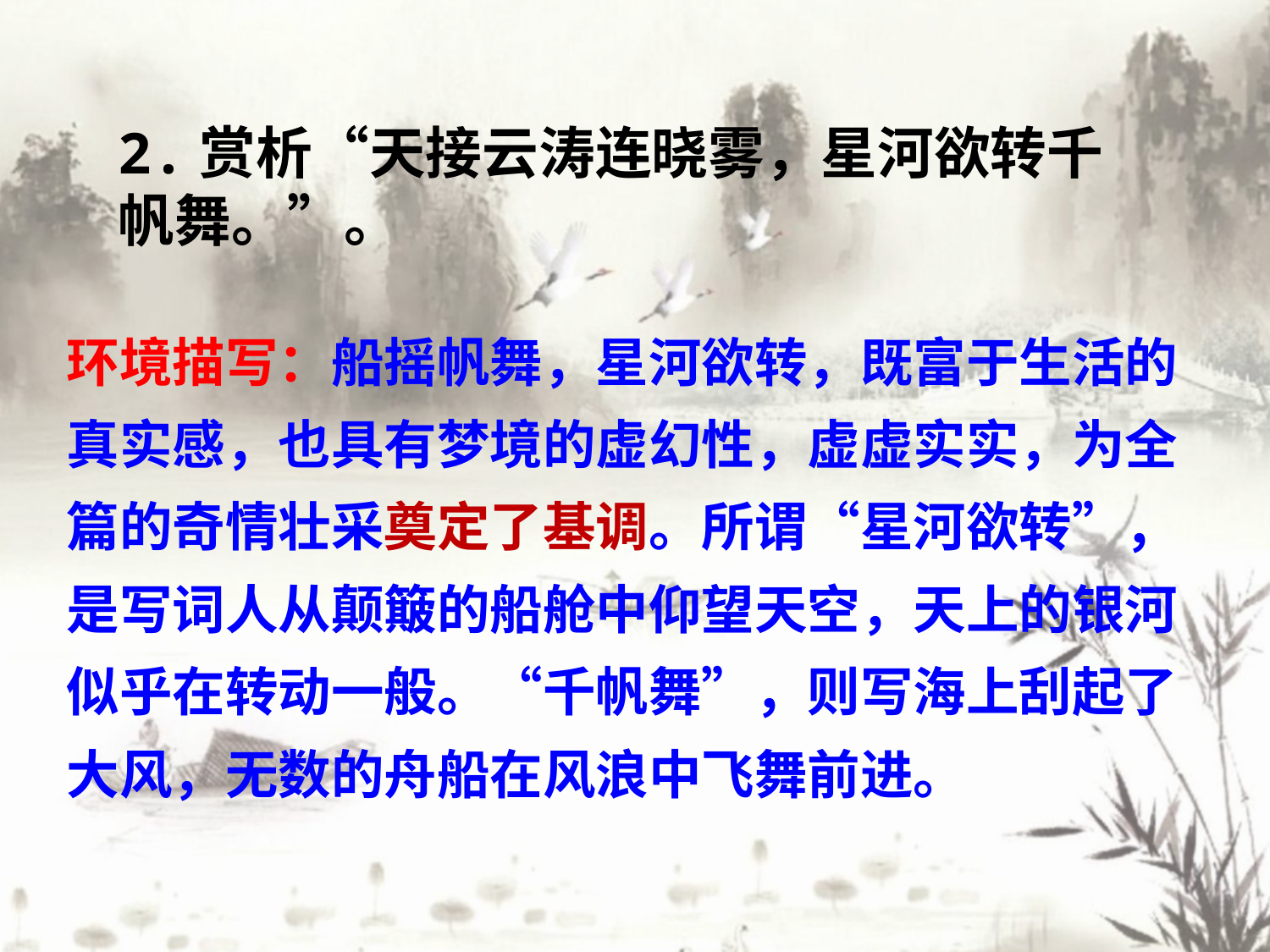

2.赏析“天接云涛连晓雾，星河欲转千帆舞。”。
环境描写：船摇帆舞，星河欲转，既富于生活的真实感，也具有梦境的虚幻性，虚虚实实，为全篇的奇情壮采奠定了基调。所谓“星河欲转”，是写词人从颠簸的船舱中仰望天空，天上的银河似乎在转动一般。“千帆舞”，则写海上刮起了大风，无数的舟船在风浪中飞舞前进。